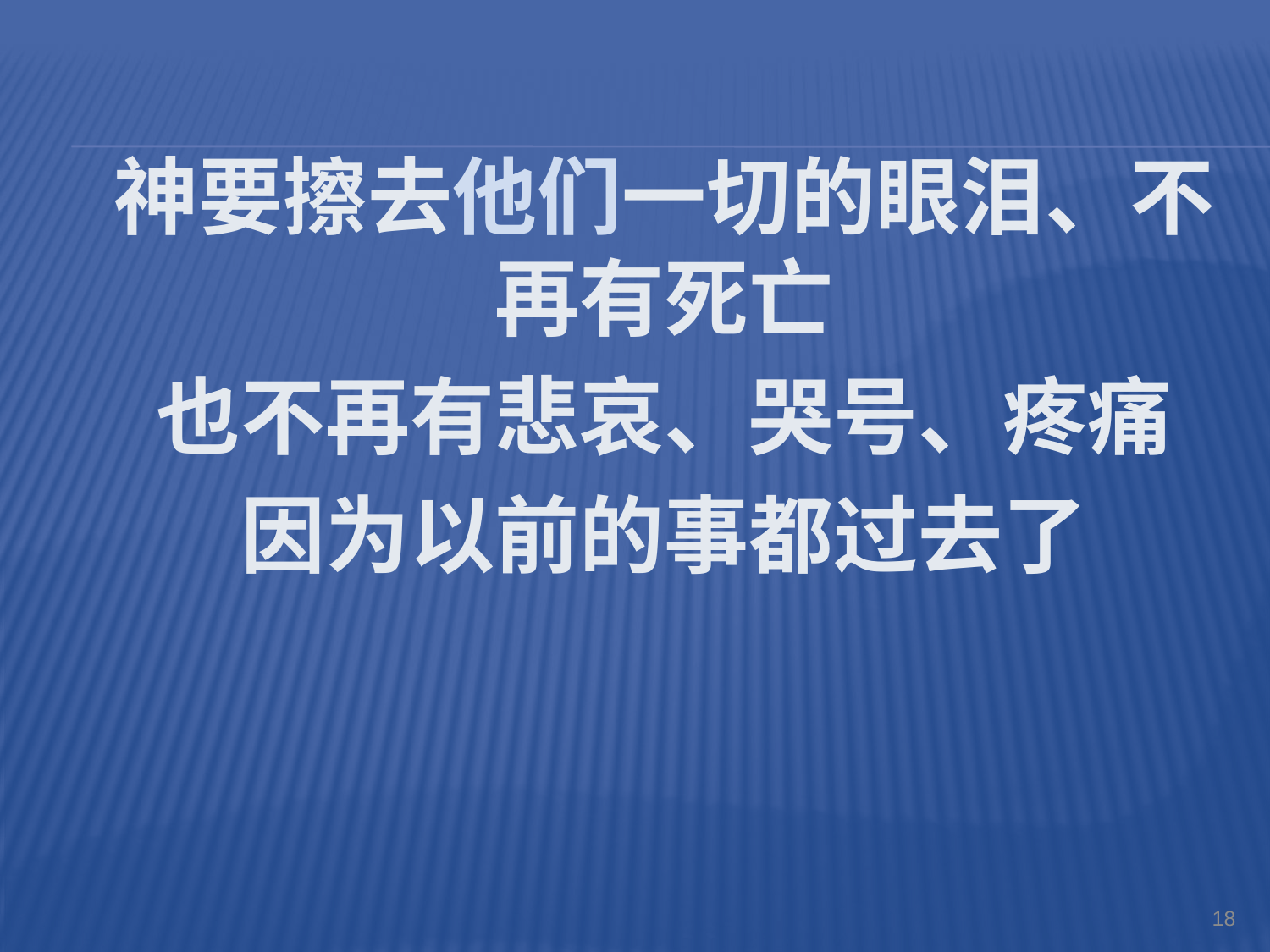

神要擦去他们一切的眼泪、不再有死亡
也不再有悲哀、哭号、疼痛
因为以前的事都过去了
18